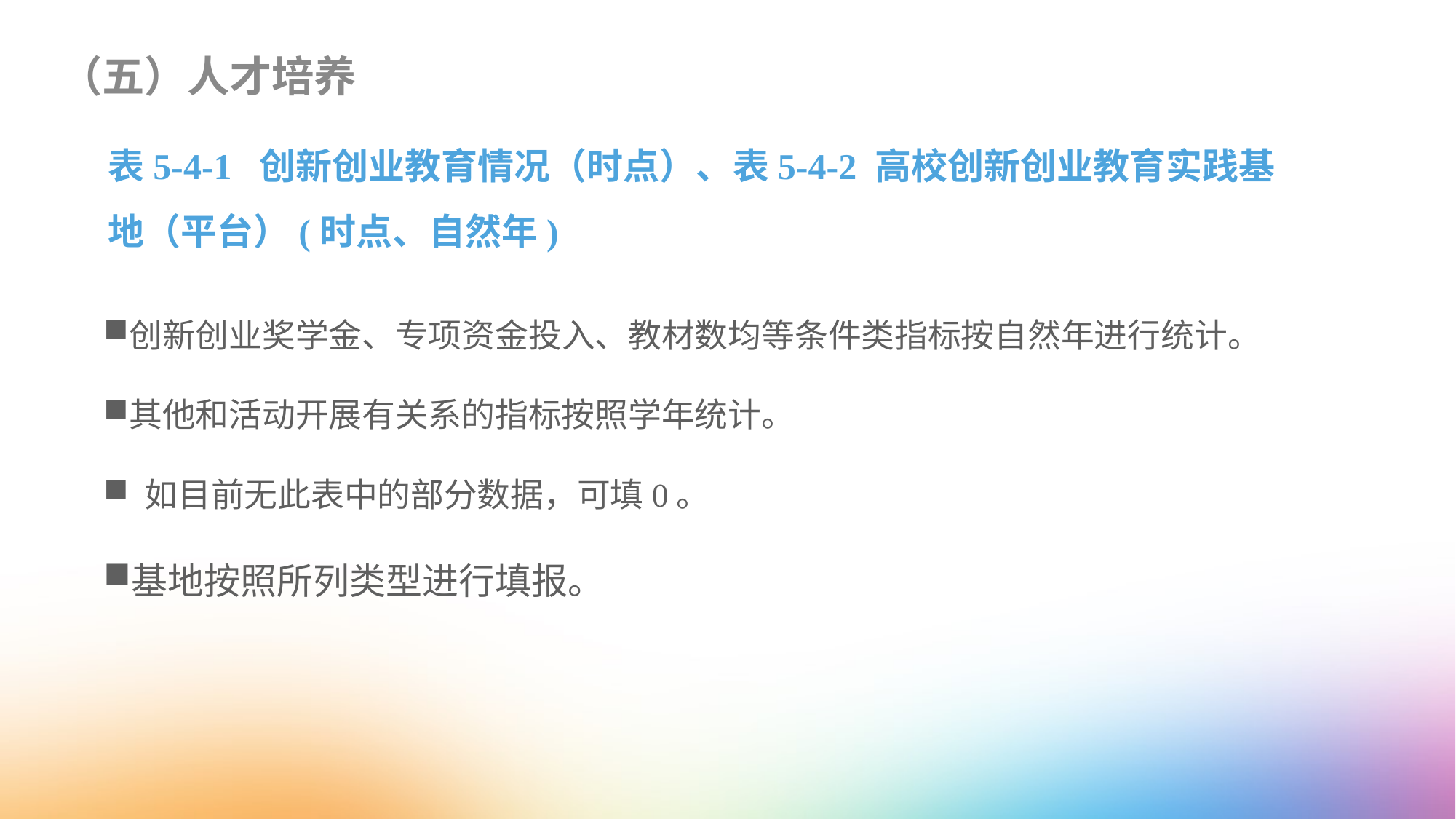

（五）人才培养
表5-4-1  创新创业教育情况（时点）、表5-4-2 高校创新创业教育实践基地（平台）(时点、自然年)

创新创业奖学金、专项资金投入、教材数均等条件类指标按自然年进行统计。
其他和活动开展有关系的指标按照学年统计。
 如目前无此表中的部分数据，可填0。
基地按照所列类型进行填报。